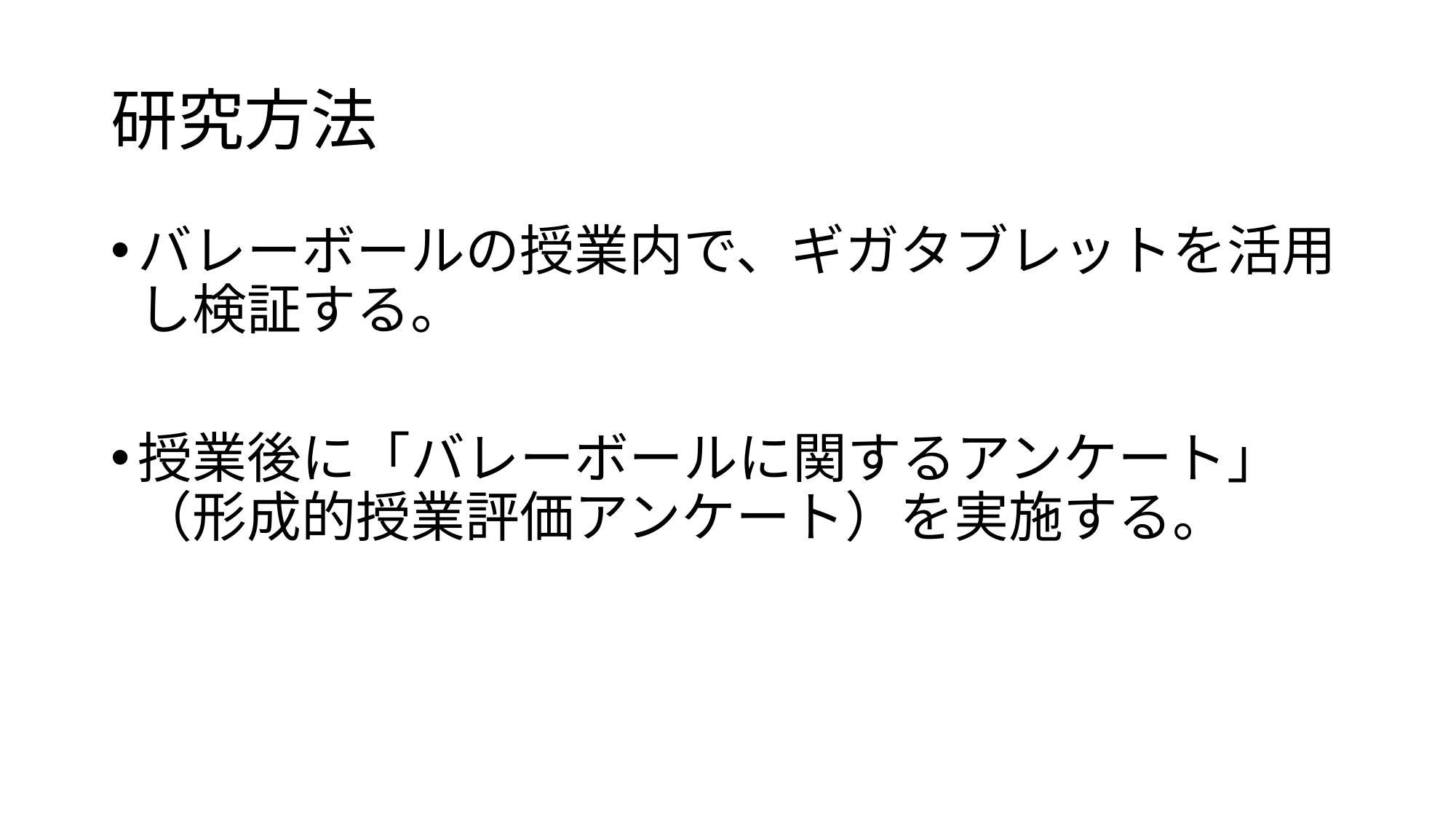

# 研究方法
バレーボールの授業内で、ギガタブレットを活用し検証する。

授業後に「バレーボールに関するアンケート」（形成的授業評価アンケート）を実施する。